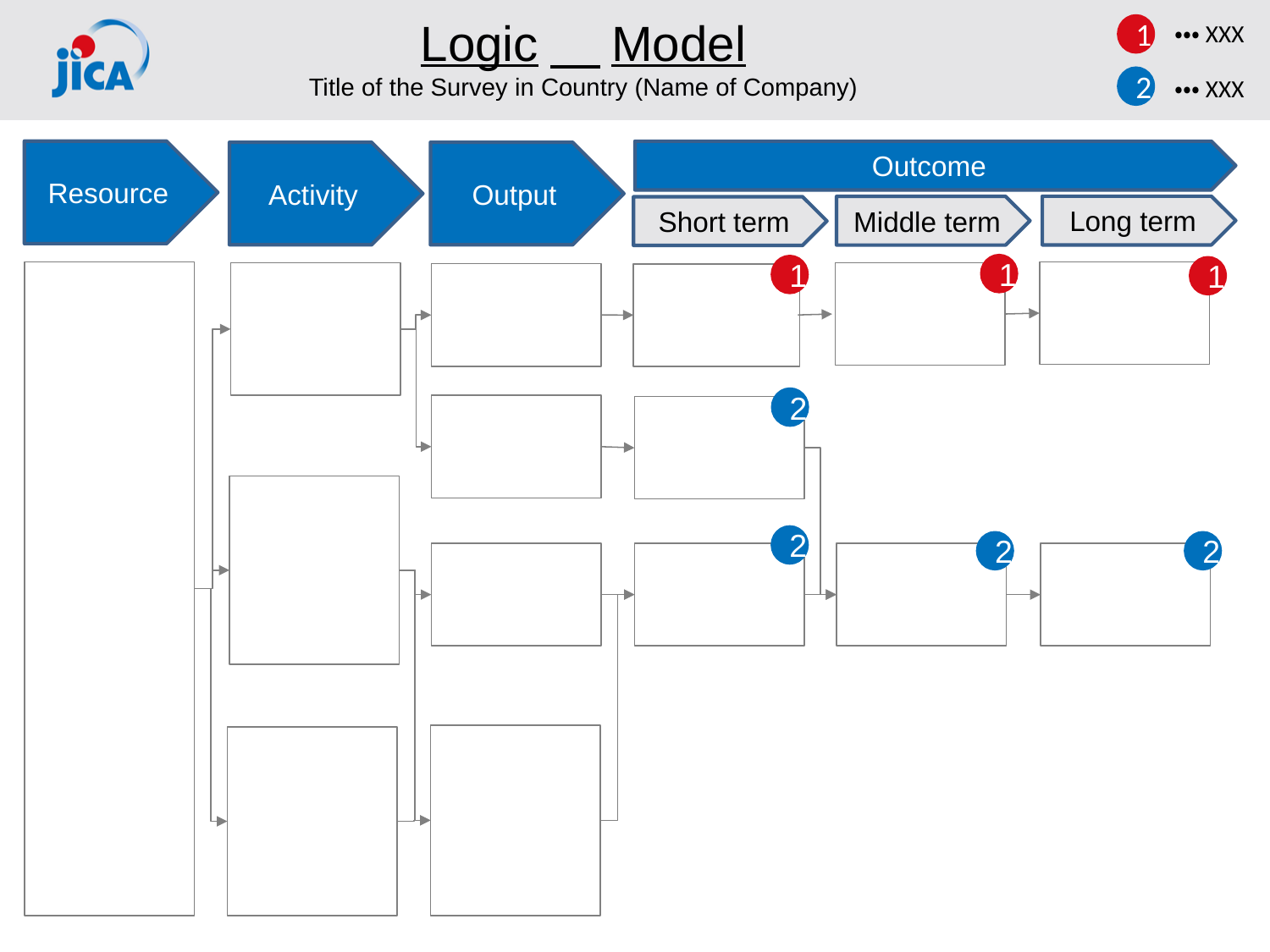

Logic　Model
Title of the Survey in Country (Name of Company)
・・・XXX
1
・・・XXX
2
Resource
Outcome
Activity
Output
Long term
Middle term
Short term
1
1
1

2

2
2
2